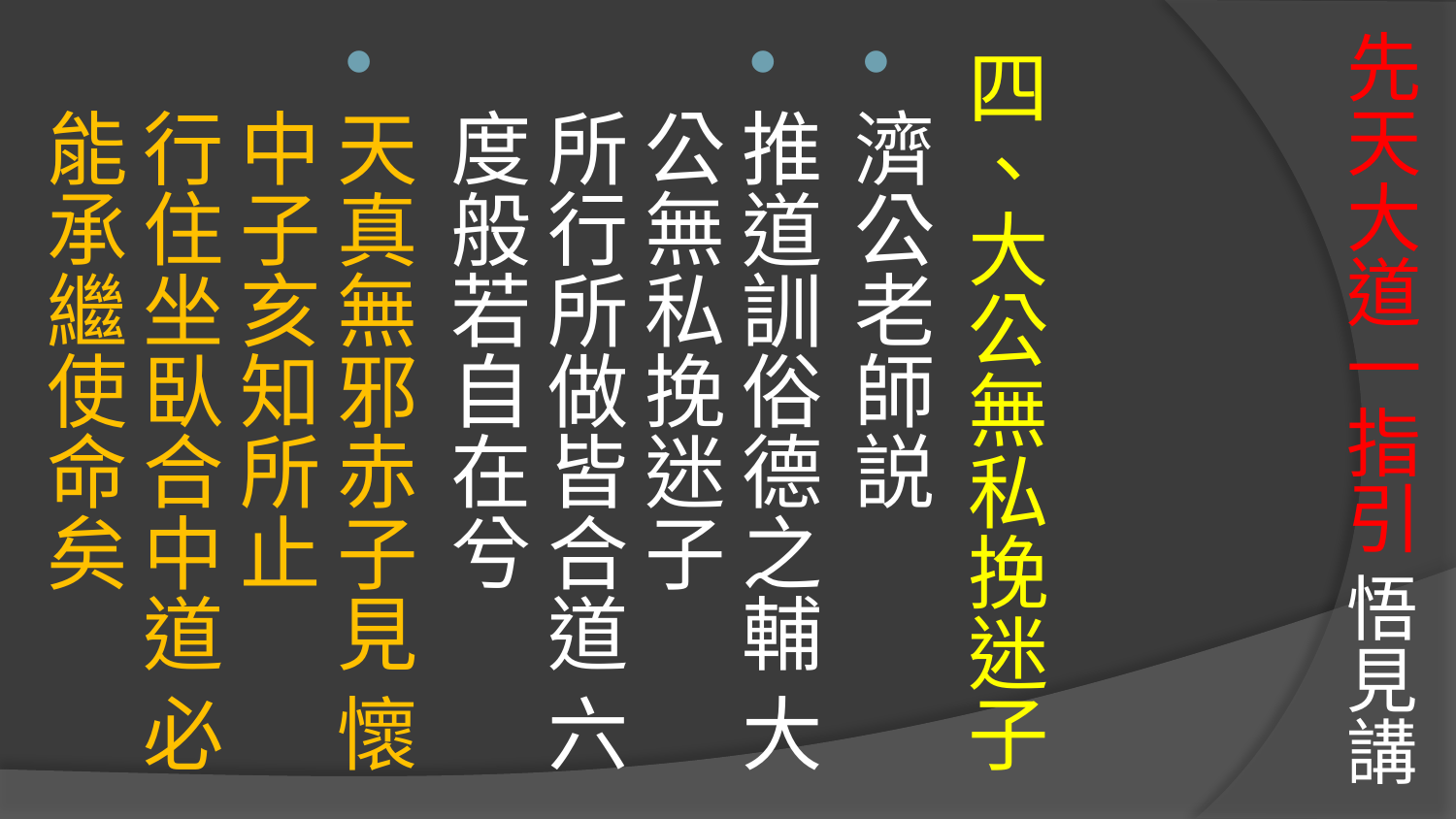

# 先天大道一指引 悟見講
四、大公無私挽迷子
濟公老師説
推道訓俗德之輔 大公無私挽迷子
所行所做皆合道 六度般若自在兮
天真無邪赤子見 懷中子亥知所止
行住坐臥合中道 必能承繼使命矣